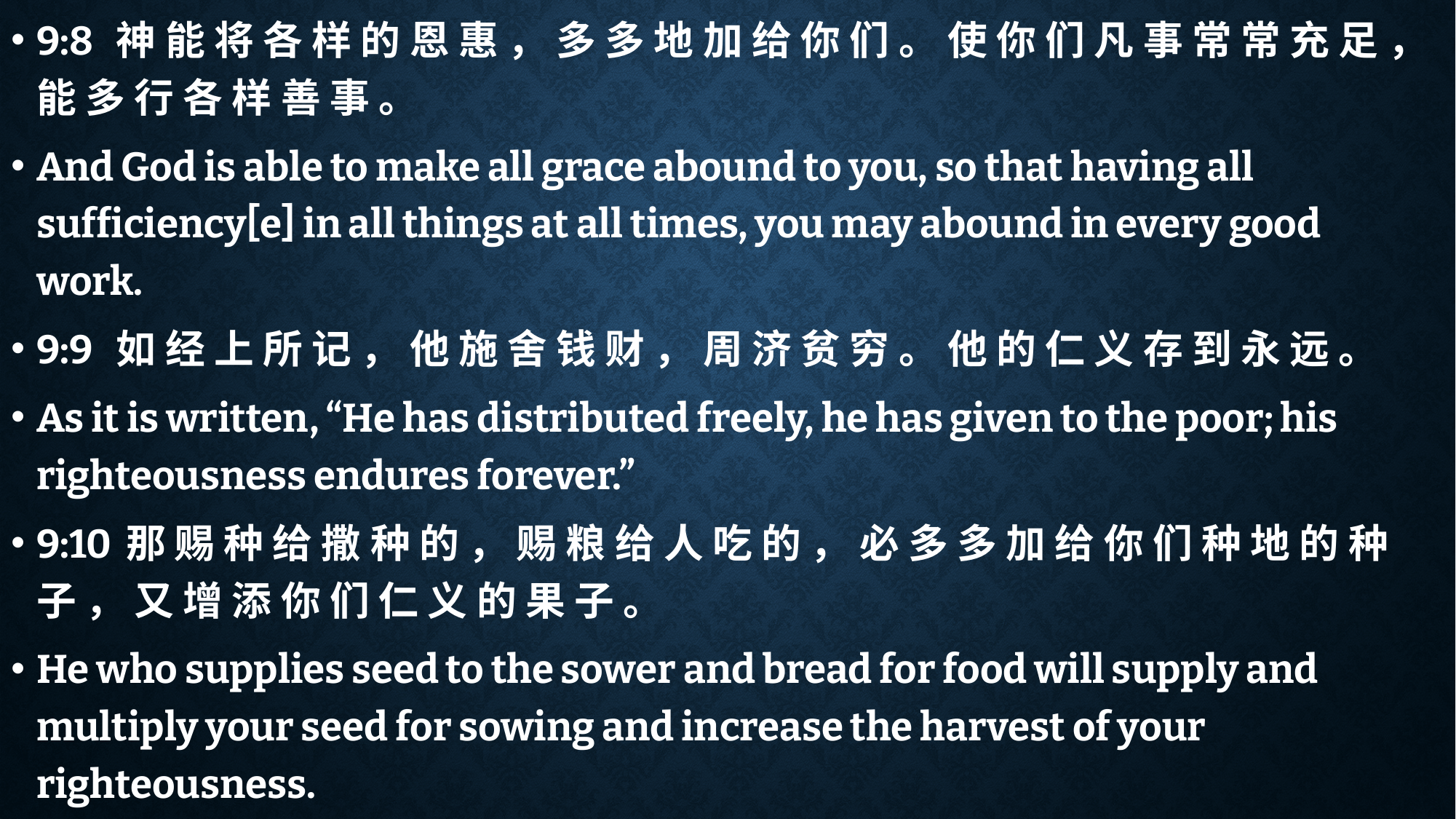

9:8	神 能 将 各 样 的 恩 惠 ， 多 多 地 加 给 你 们 。 使 你 们 凡 事 常 常 充 足 ， 能 多 行 各 样 善 事 。
And God is able to make all grace abound to you, so that having all sufficiency[e] in all things at all times, you may abound in every good work.
9:9	如 经 上 所 记 ， 他 施 舍 钱 财 ， 周 济 贫 穷 。 他 的 仁 义 存 到 永 远 。
As it is written, “He has distributed freely, he has given to the poor; his righteousness endures forever.”
9:10 那 赐 种 给 撒 种 的 ， 赐 粮 给 人 吃 的 ， 必 多 多 加 给 你 们 种 地 的 种 子 ， 又 增 添 你 们 仁 义 的 果 子 。
He who supplies seed to the sower and bread for food will supply and multiply your seed for sowing and increase the harvest of your righteousness.